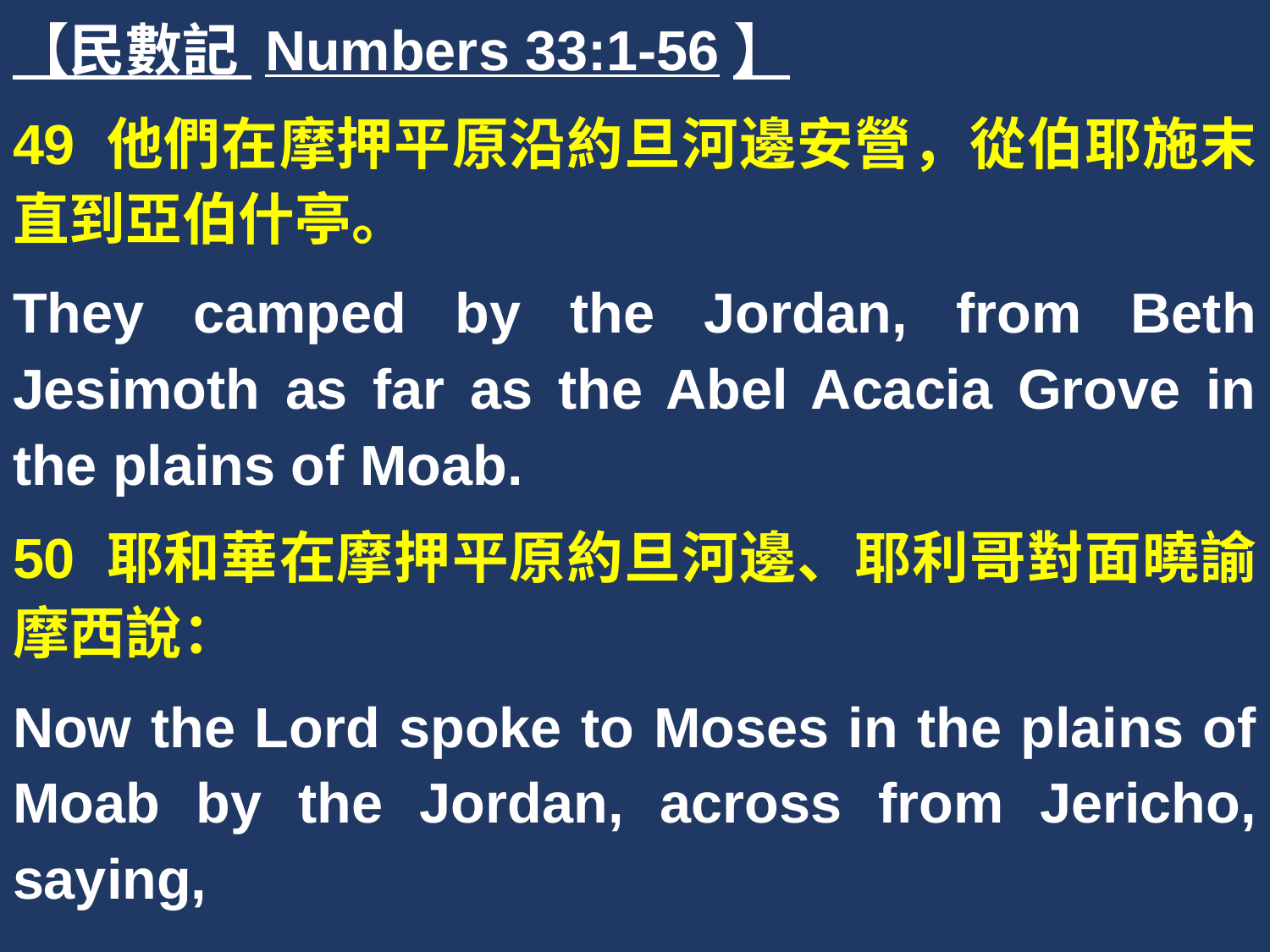

【民數記 Numbers 33:1-56】
49 他們在摩押平原沿約旦河邊安營，從伯耶施末直到亞伯什亭。
They camped by the Jordan, from Beth Jesimoth as far as the Abel Acacia Grove in the plains of Moab.
50 耶和華在摩押平原約旦河邊、耶利哥對面曉諭摩西說：
Now the Lord spoke to Moses in the plains of Moab by the Jordan, across from Jericho, saying,